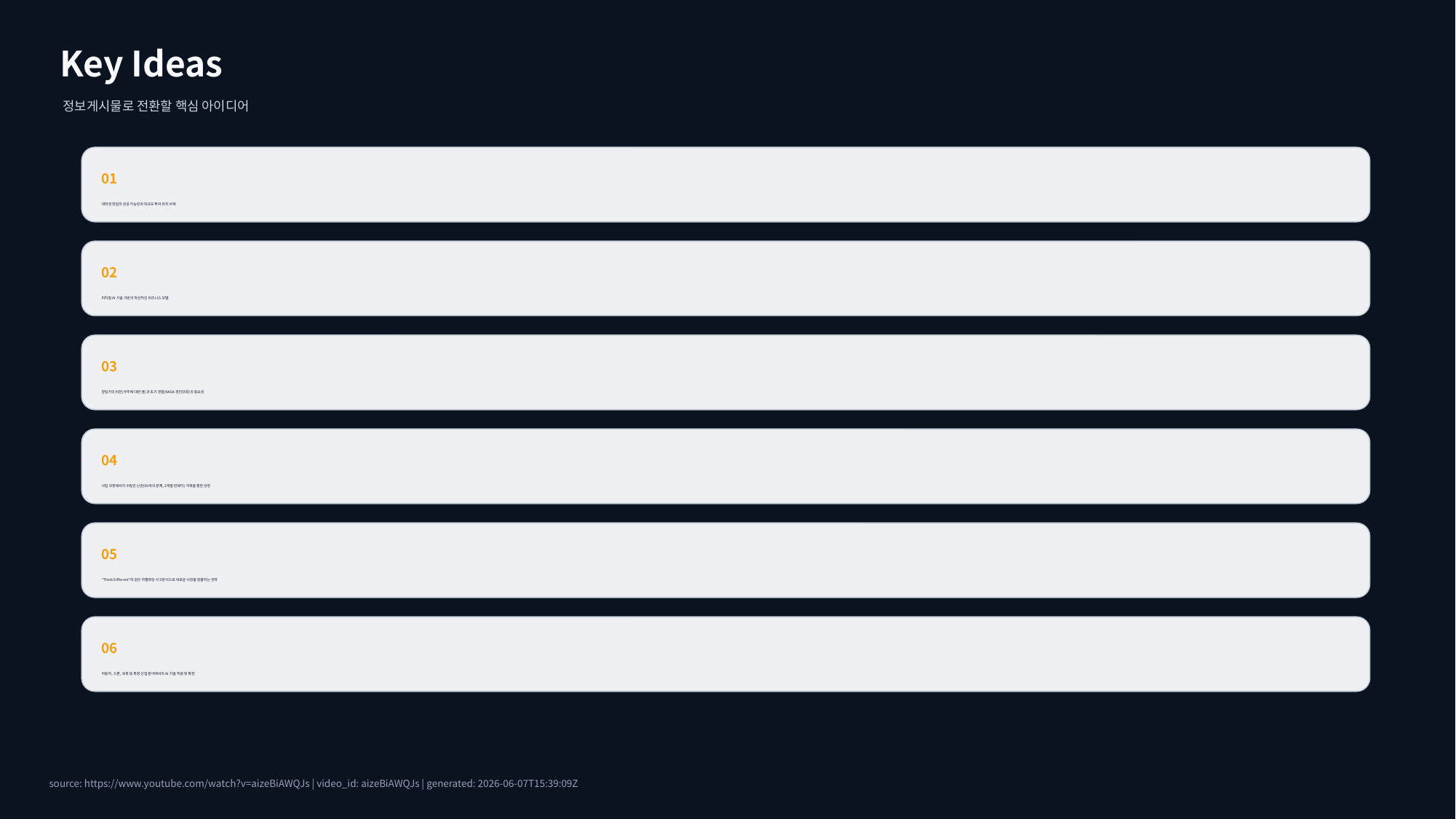

Key Ideas
정보게시물로 전환할 핵심 아이디어

01
대학생 창업의 성공 가능성과 대규모 투자 유치 사례

02
피지컬 AI 기술 기반의 혁신적인 비즈니스 모델

03
창업가의 비전(우주에 대한 꿈)과 초기 경험(NASA 경진대회)의 중요성

04
사업 과정에서의 수많은 난관(99개의 문제, 2개월 런웨이) 극복을 통한 성장

05
"Think Different"와 같은 차별화된 사고방식으로 새로운 시장을 창출하는 전략

06
자동차, 드론, 로봇 등 특정 산업 분야에서의 AI 기술 적용 및 확장
source: https://www.youtube.com/watch?v=aizeBiAWQJs | video_id: aizeBiAWQJs | generated: 2026-06-07T15:39:09Z